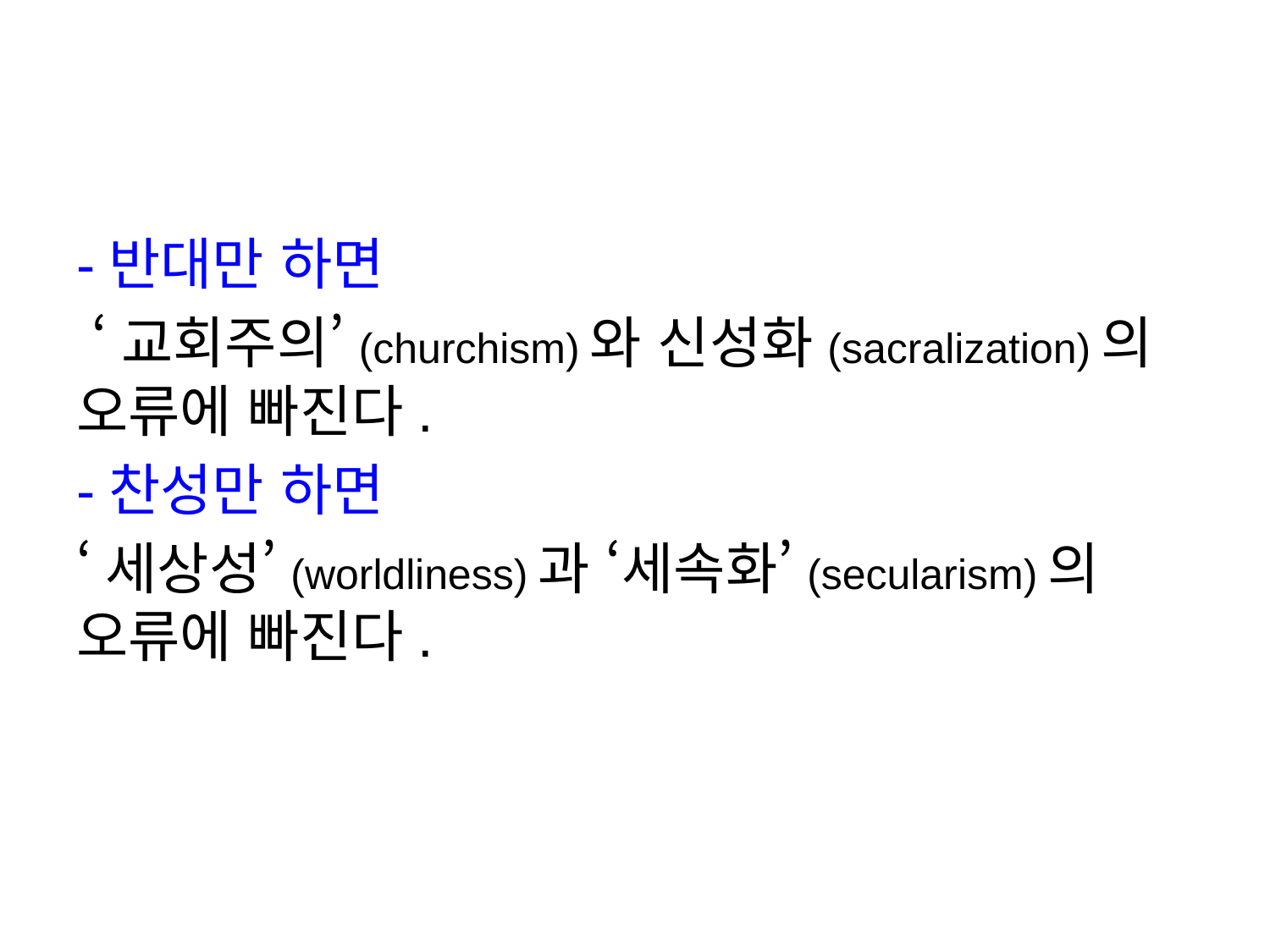

#
-반대만 하면
 ‘교회주의’(churchism)와 신성화(sacralization)의 오류에 빠진다.
-찬성만 하면
‘세상성’(worldliness)과 ‘세속화’(secularism)의 오류에 빠진다.